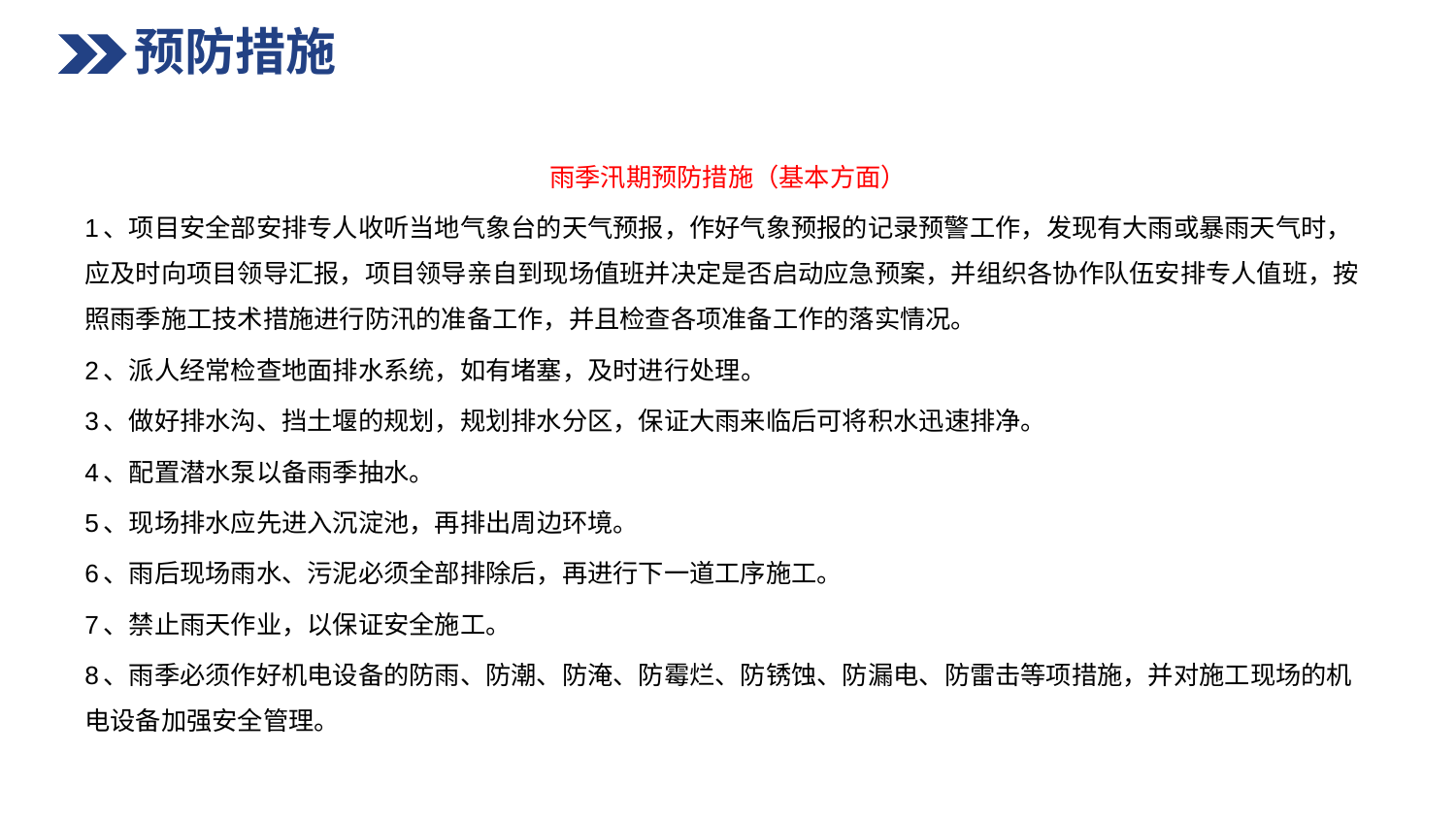

预防措施

雨季汛期预防措施（基本方面）
1、项目安全部安排专人收听当地气象台的天气预报，作好气象预报的记录预警工作，发现有大雨或暴雨天气时，应及时向项目领导汇报，项目领导亲自到现场值班并决定是否启动应急预案，并组织各协作队伍安排专人值班，按照雨季施工技术措施进行防汛的准备工作，并且检查各项准备工作的落实情况。
2、派人经常检查地面排水系统，如有堵塞，及时进行处理。
3、做好排水沟、挡土堰的规划，规划排水分区，保证大雨来临后可将积水迅速排净。
4、配置潜水泵以备雨季抽水。
5、现场排水应先进入沉淀池，再排出周边环境。
6、雨后现场雨水、污泥必须全部排除后，再进行下一道工序施工。
7、禁止雨天作业，以保证安全施工。
8、雨季必须作好机电设备的防雨、防潮、防淹、防霉烂、防锈蚀、防漏电、防雷击等项措施，并对施工现场的机电设备加强安全管理。